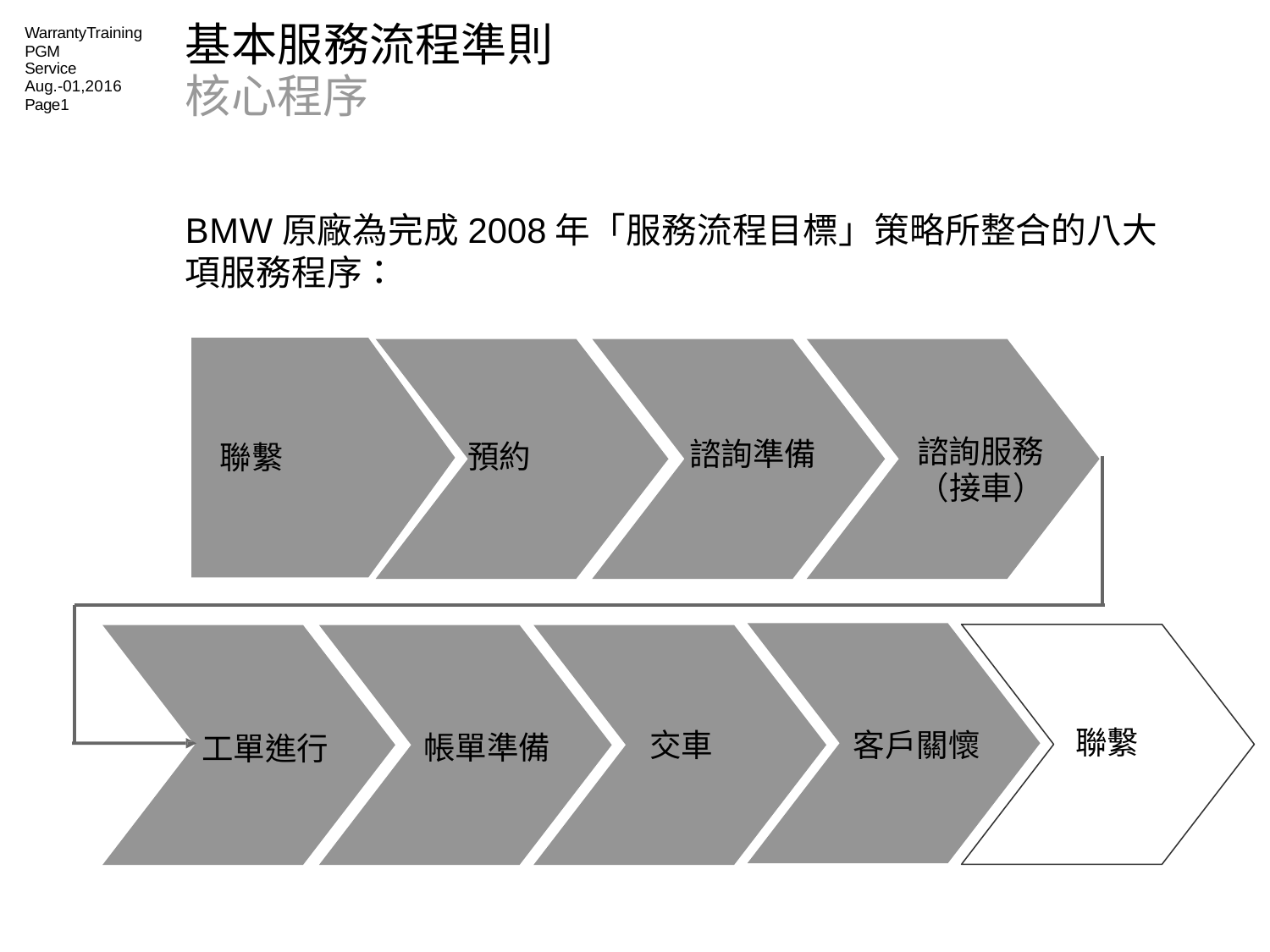

# 基本服務流程準則核心程序
WarrantyTrainingPGM
Service
Aug.-01,2016
Page1
BMW原廠為完成2008年「服務流程目標」策略所整合的八大項服務程序：

諮詢服務
諮詢準備
預約
聯繫

（接車）

聯繫
客戶關懷
交車
帳單準備
工單進行